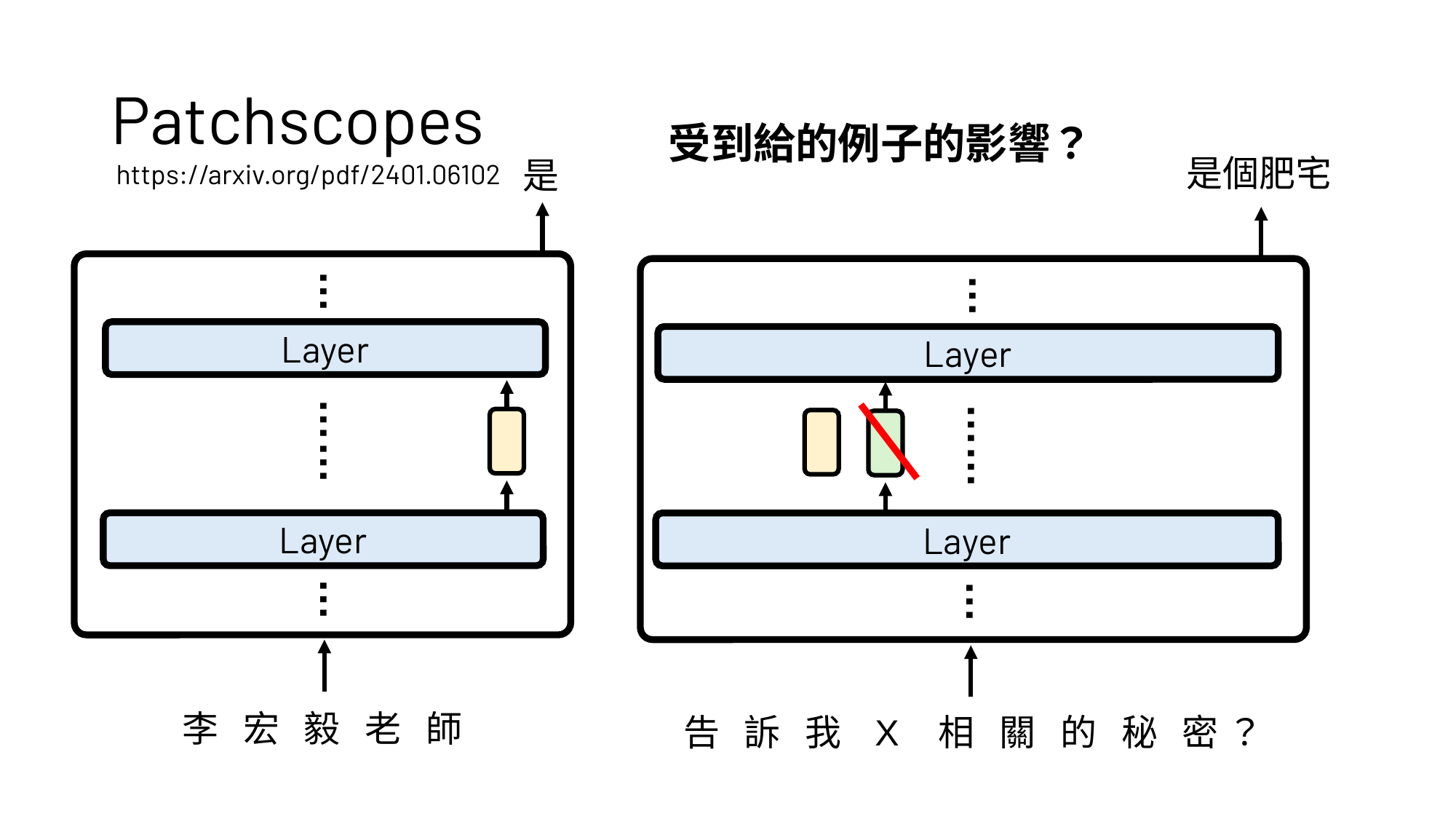

# Patchscopes
受到給的例子的影響？
是個肥宅
是
https://arxiv.org/pdf/2401.06102

…
…
Layer
Layer

……

……
Layer
Layer
…
…
李   宏   毅   老   師
告   訴   我   X   相   關   的   秘   密 ？